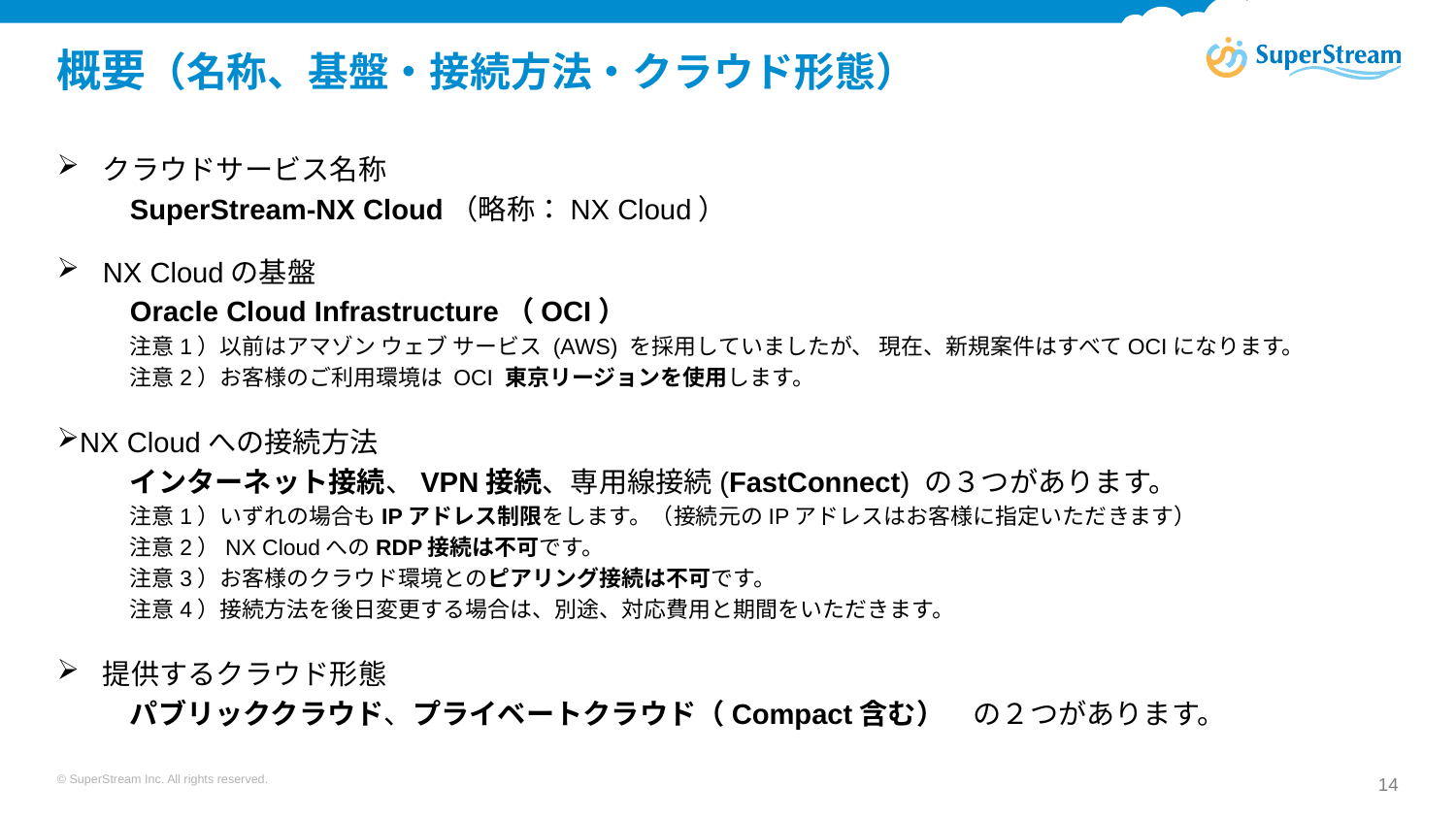

# 概要（名称、基盤・接続方法・クラウド形態）
クラウドサービス名称
SuperStream-NX Cloud（略称：NX Cloud）

NX Cloudの基盤
Oracle Cloud Infrastructure（OCI）
注意1）以前はアマゾン ウェブ サービス (AWS) を採用していましたが、 現在、新規案件はすべてOCIになります。
注意2）お客様のご利用環境は OCI 東京リージョンを使用します。

NX Cloudへの接続方法
インターネット接続、VPN接続、専用線接続(FastConnect) の３つがあります。
注意1）いずれの場合もIPアドレス制限をします。（接続元のIPアドレスはお客様に指定いただきます）
注意2）NX CloudへのRDP接続は不可です。
注意3）お客様のクラウド環境とのピアリング接続は不可です。
注意4）接続方法を後日変更する場合は、別途、対応費用と期間をいただきます。

提供するクラウド形態
パブリッククラウド、プライベートクラウド（Compact含む）　の２つがあります。

© SuperStream Inc. All rights reserved.
14